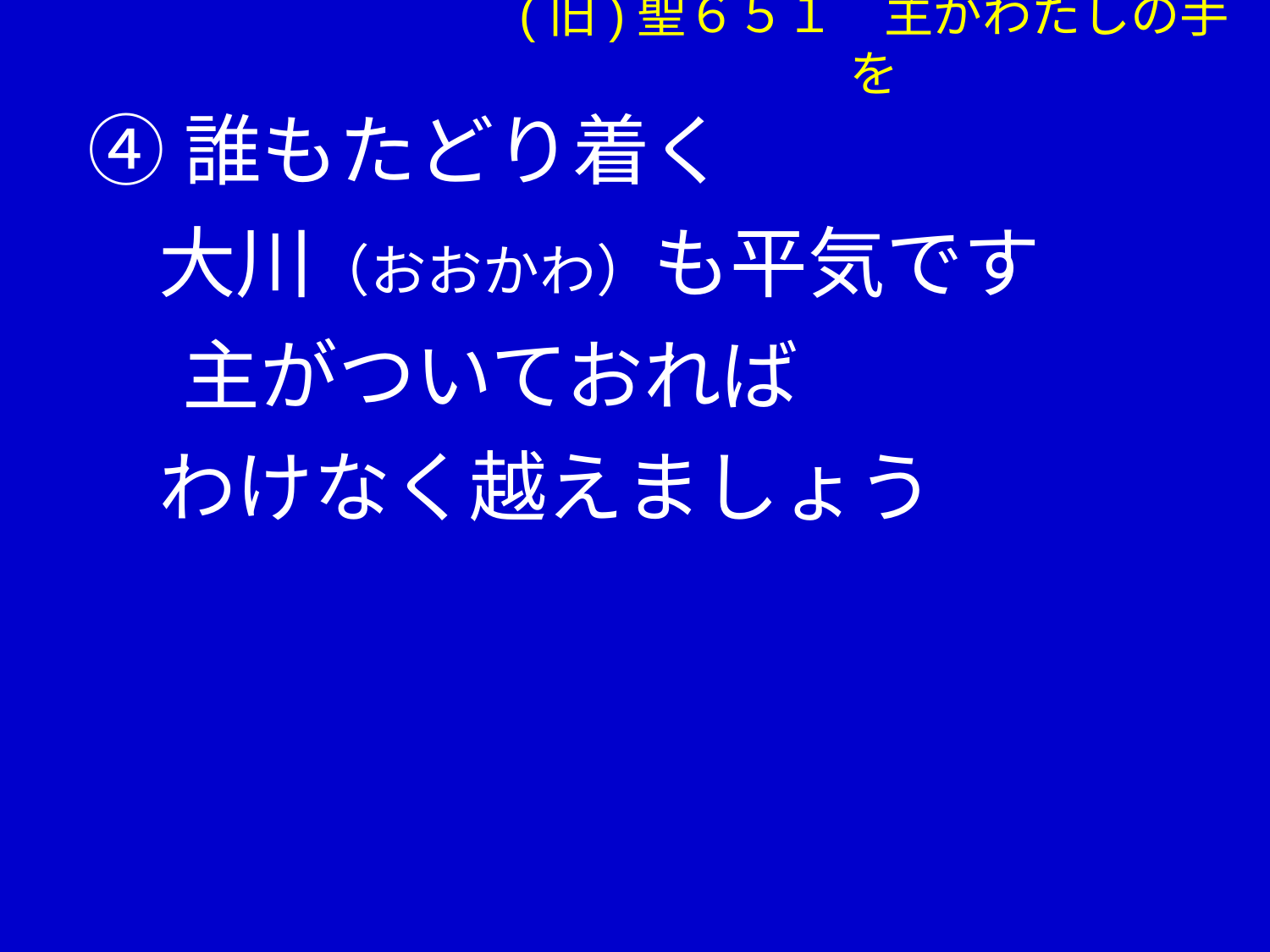

(旧)聖６５１　主がわたしの手を
④誰もたどり着く
   大川（おおかわ）も平気です
　 主がついておれば
   わけなく越えましょう